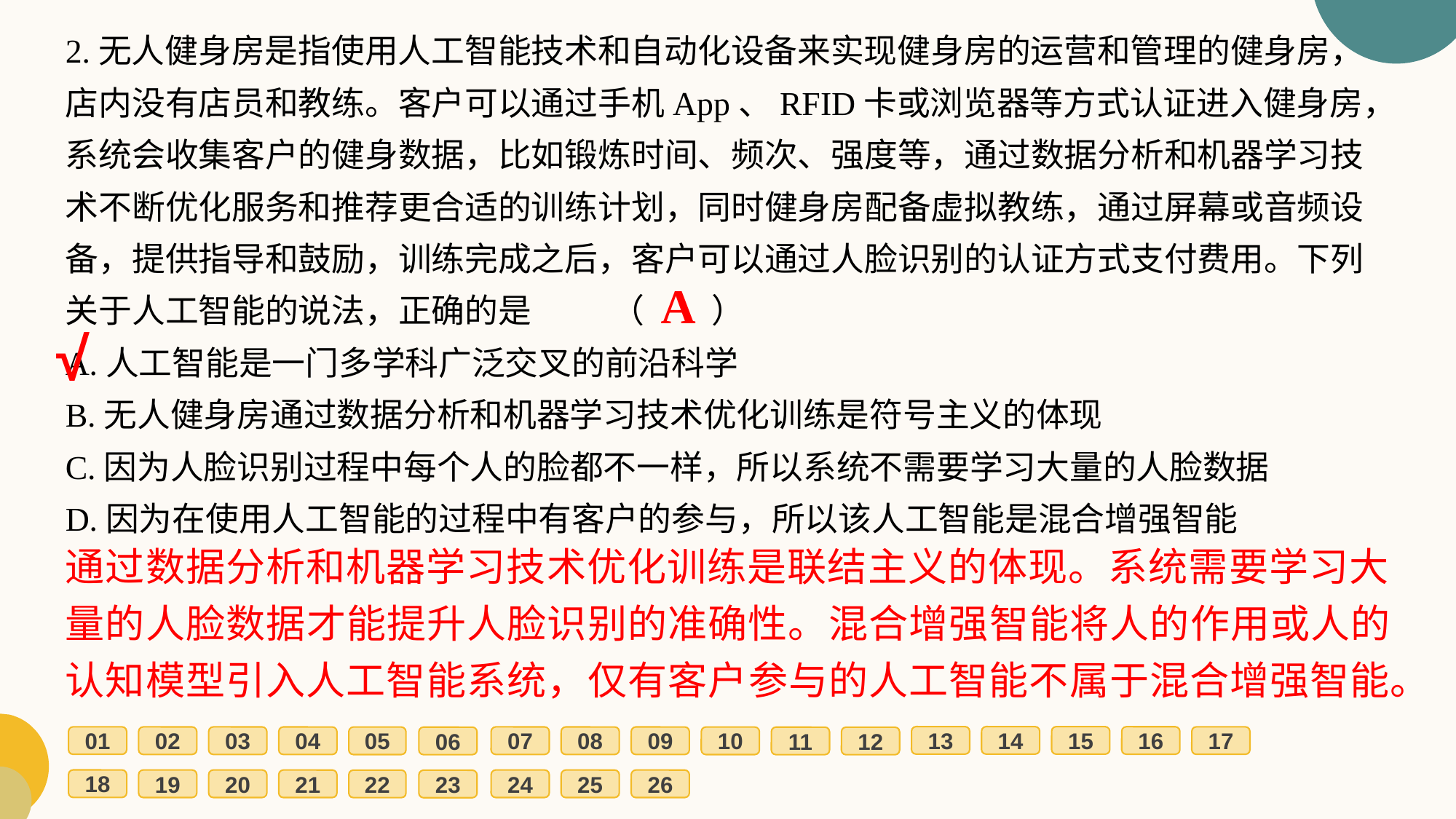

2.无人健身房是指使用人工智能技术和自动化设备来实现健身房的运营和管理的健身房，店内没有店员和教练。客户可以通过手机App、RFID卡或浏览器等方式认证进入健身房，系统会收集客户的健身数据，比如锻炼时间、频次、强度等，通过数据分析和机器学习技术不断优化服务和推荐更合适的训练计划，同时健身房配备虚拟教练，通过屏幕或音频设备，提供指导和鼓励，训练完成之后，客户可以通过人脸识别的认证方式支付费用。下列关于人工智能的说法，正确的是	（　　）
A.人工智能是一门多学科广泛交叉的前沿科学
B.无人健身房通过数据分析和机器学习技术优化训练是符号主义的体现
C.因为人脸识别过程中每个人的脸都不一样，所以系统不需要学习大量的人脸数据
D.因为在使用人工智能的过程中有客户的参与，所以该人工智能是混合增强智能
A
√
通过数据分析和机器学习技术优化训练是联结主义的体现。系统需要学习大量的人脸数据才能提升人脸识别的准确性。混合增强智能将人的作用或人的认知模型引入人工智能系统，仅有客户参与的人工智能不属于混合增强智能。